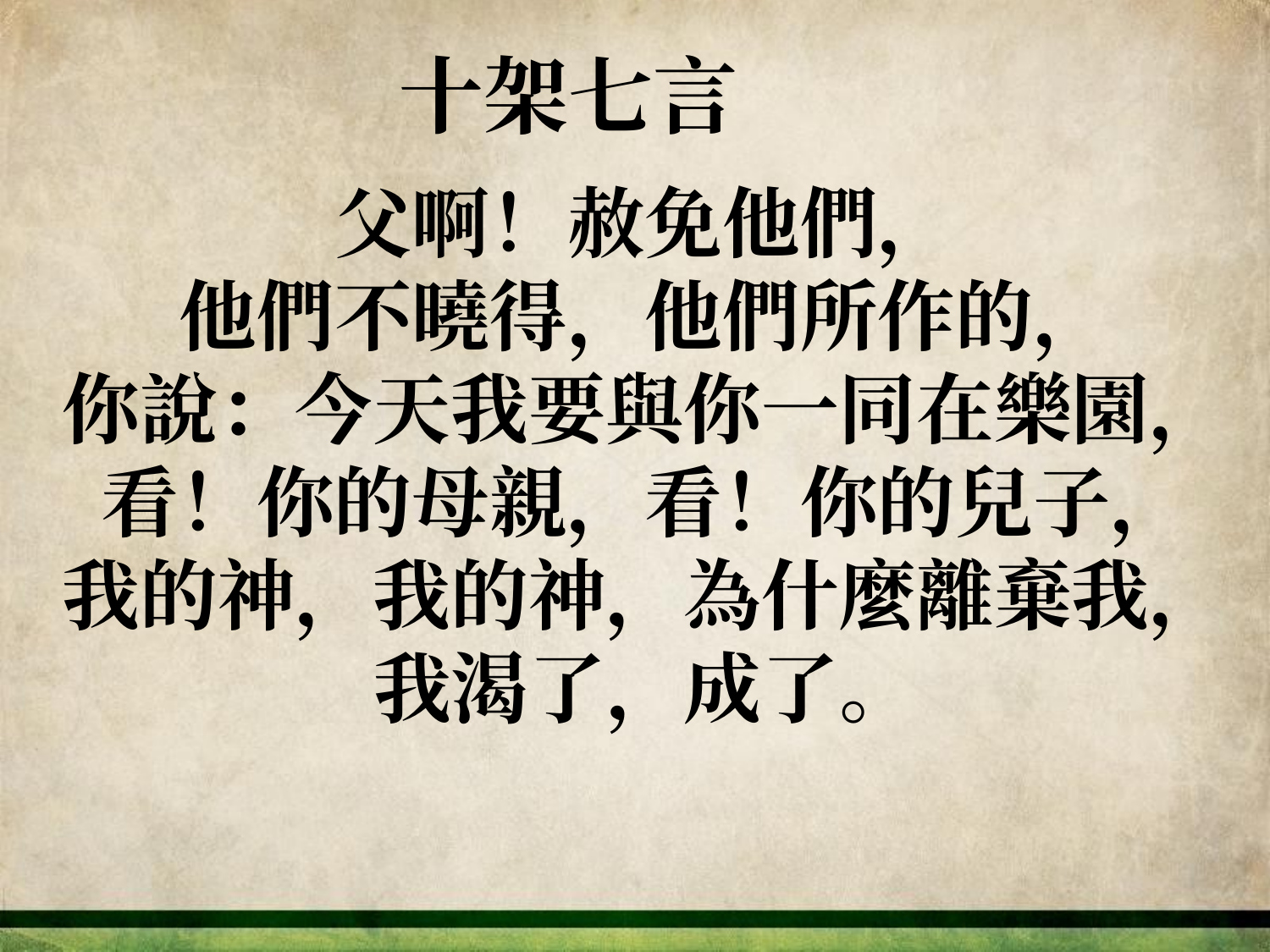

十架七言
父啊！赦免他們，
他們不曉得，他們所作的，
你說：今天我要與你一同在樂園，
看！你的母親，看！你的兒子，
我的神，我的神，為什麼離棄我，
我渴了，成了。